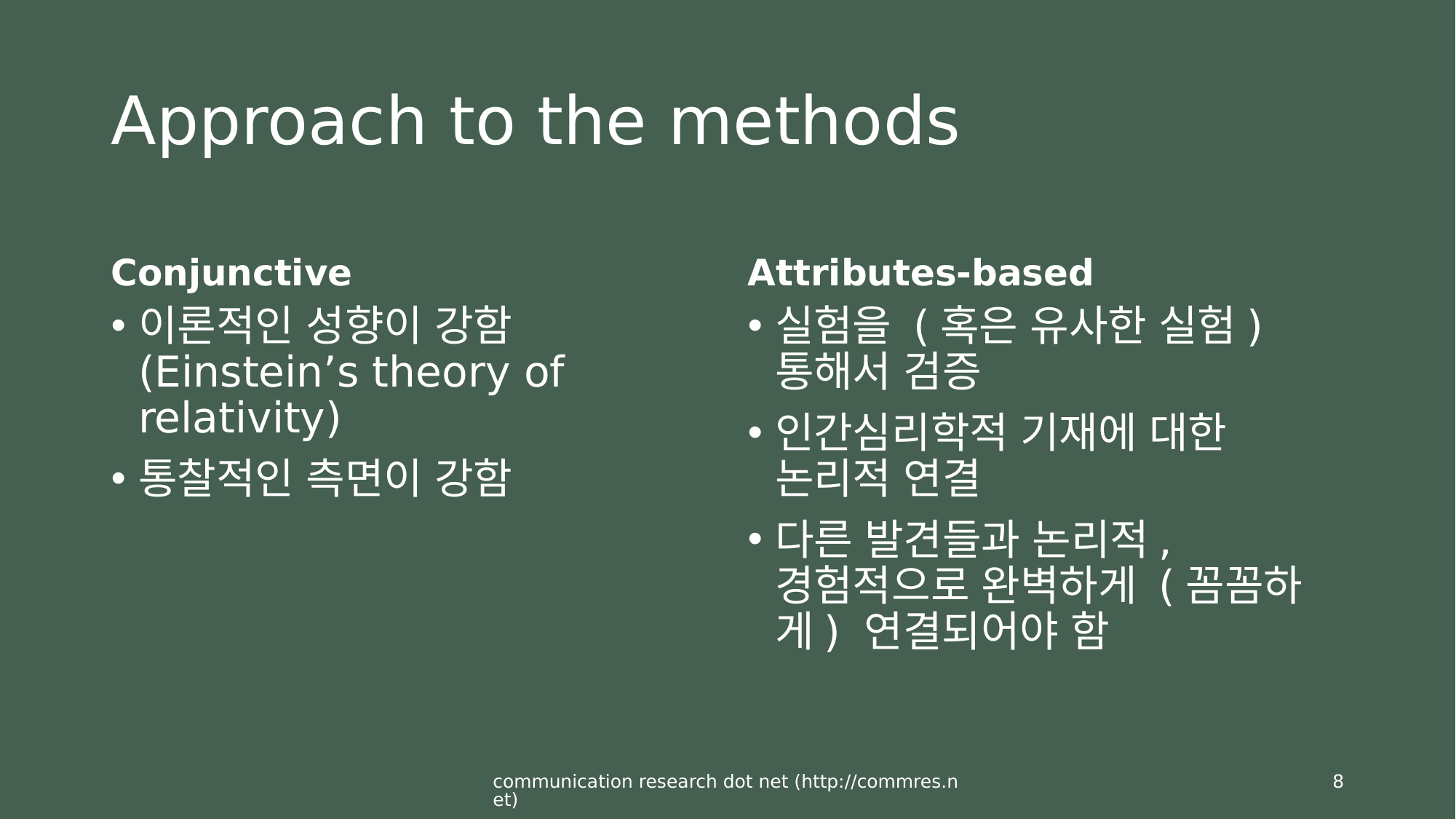

# Approach to the methods
Conjunctive
Attributes-based
이론적인 성향이 강함 (Einstein’s theory of relativity)
통찰적인 측면이 강함
실험을 (혹은 유사한 실험) 통해서 검증
인간심리학적 기재에 대한 논리적 연결
다른 발견들과 논리적, 경험적으로 완벽하게 (꼼꼼하게) 연결되어야 함

communication research dot net (http://commres.net)
8